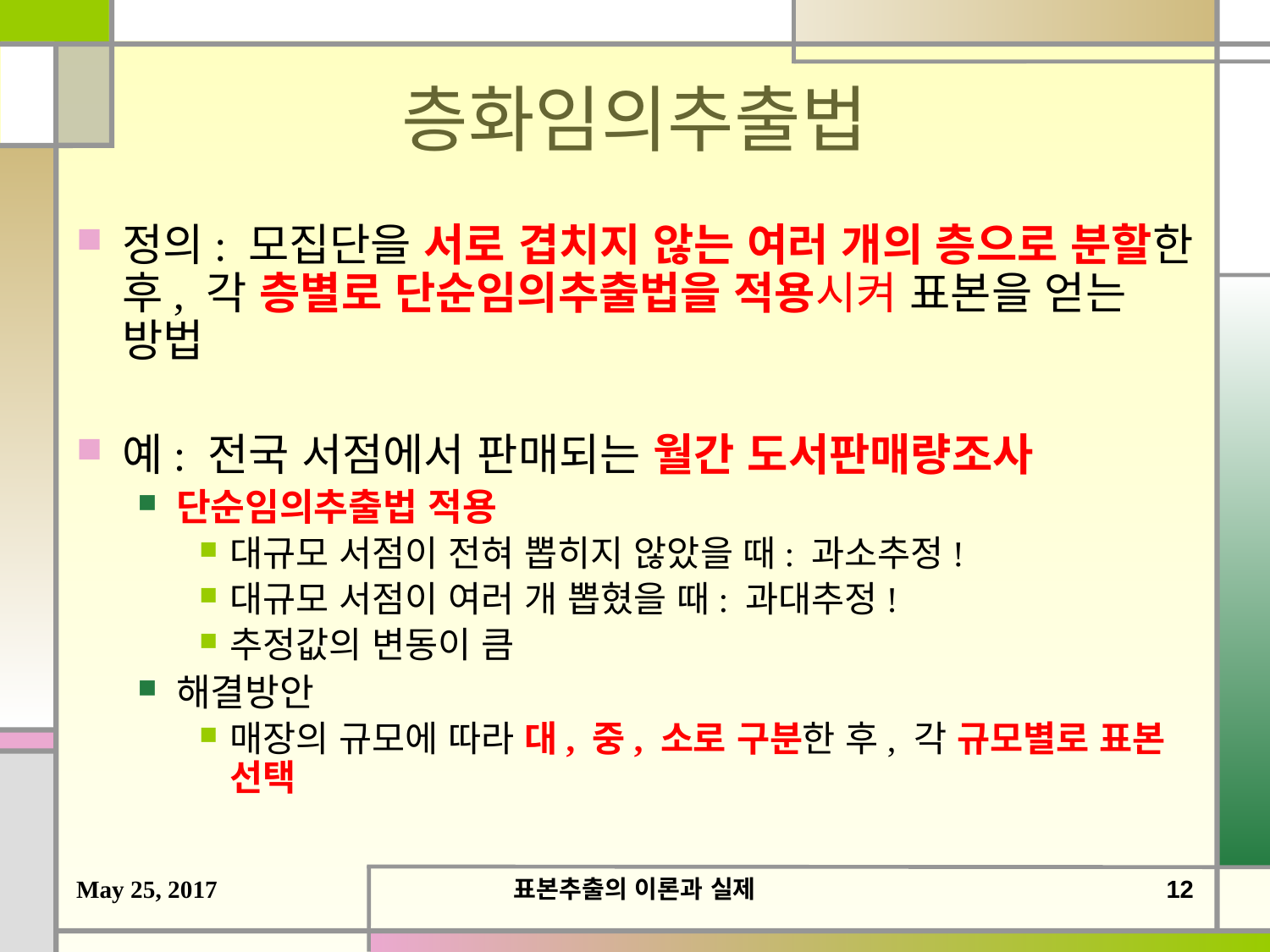

# 층화임의추출법
정의: 모집단을 서로 겹치지 않는 여러 개의 층으로 분할한 후, 각 층별로 단순임의추출법을 적용시켜 표본을 얻는 방법

예: 전국 서점에서 판매되는 월간 도서판매량조사
단순임의추출법 적용
대규모 서점이 전혀 뽑히지 않았을 때: 과소추정!
대규모 서점이 여러 개 뽑혔을 때: 과대추정!
추정값의 변동이 큼
해결방안
매장의 규모에 따라 대, 중, 소로 구분한 후, 각 규모별로 표본 선택
May 25, 2017
표본추출의 이론과 실제

12